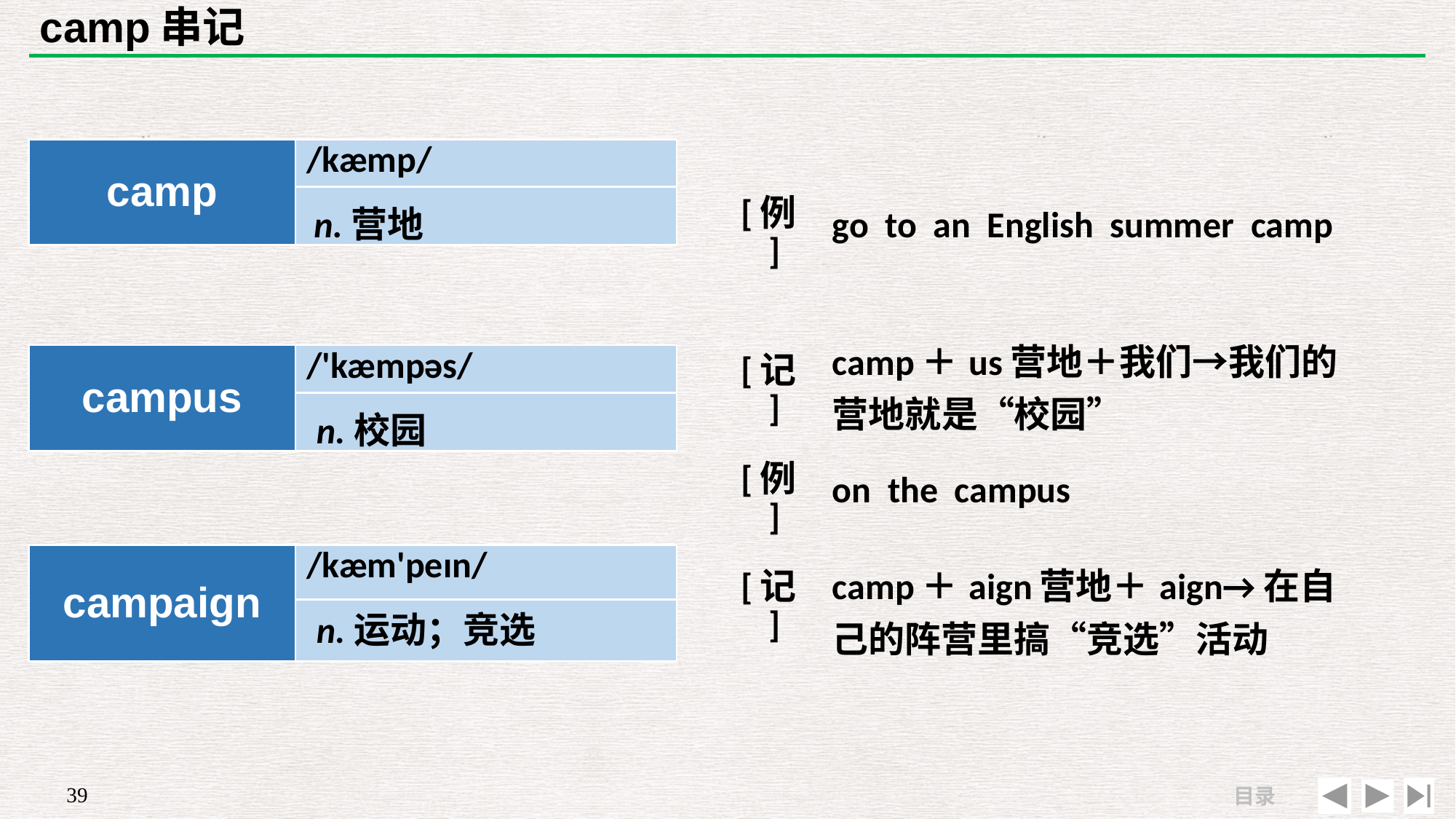

# camp串记

|  |  |
| --- | --- |
| [例] | go to an English summer camp |
| camp | /kæmp/ |
| --- | --- |
|  |  |
n.营地
| [记] | camp＋us营地＋我们→我们的营地就是“校园” |
| --- | --- |
| [例] | on the campus |
| campus | /'kæmpəs/ |
| --- | --- |
|  |  |
n.校园
| campaign | /kæm'peɪn/ |
| --- | --- |
|  |  |
| [记] | camp＋aign营地＋aign→在自己的阵营里搞“竞选”活动 |
| --- | --- |
|  |  |
n.运动；竞选